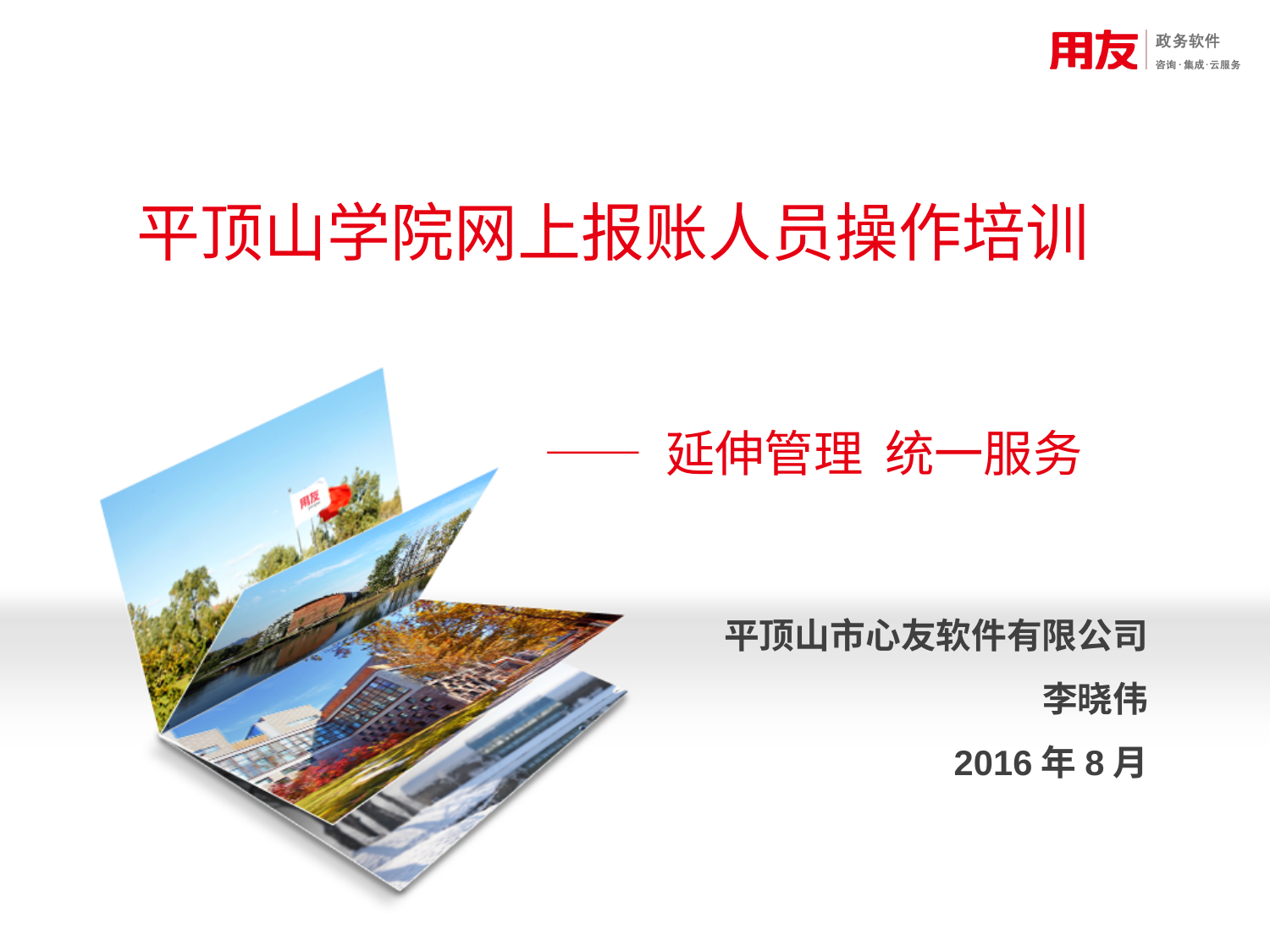

平顶山学院网上报账人员操作培训
—— 延伸管理  统一服务
平顶山市心友软件有限公司
李晓伟
2016年8月